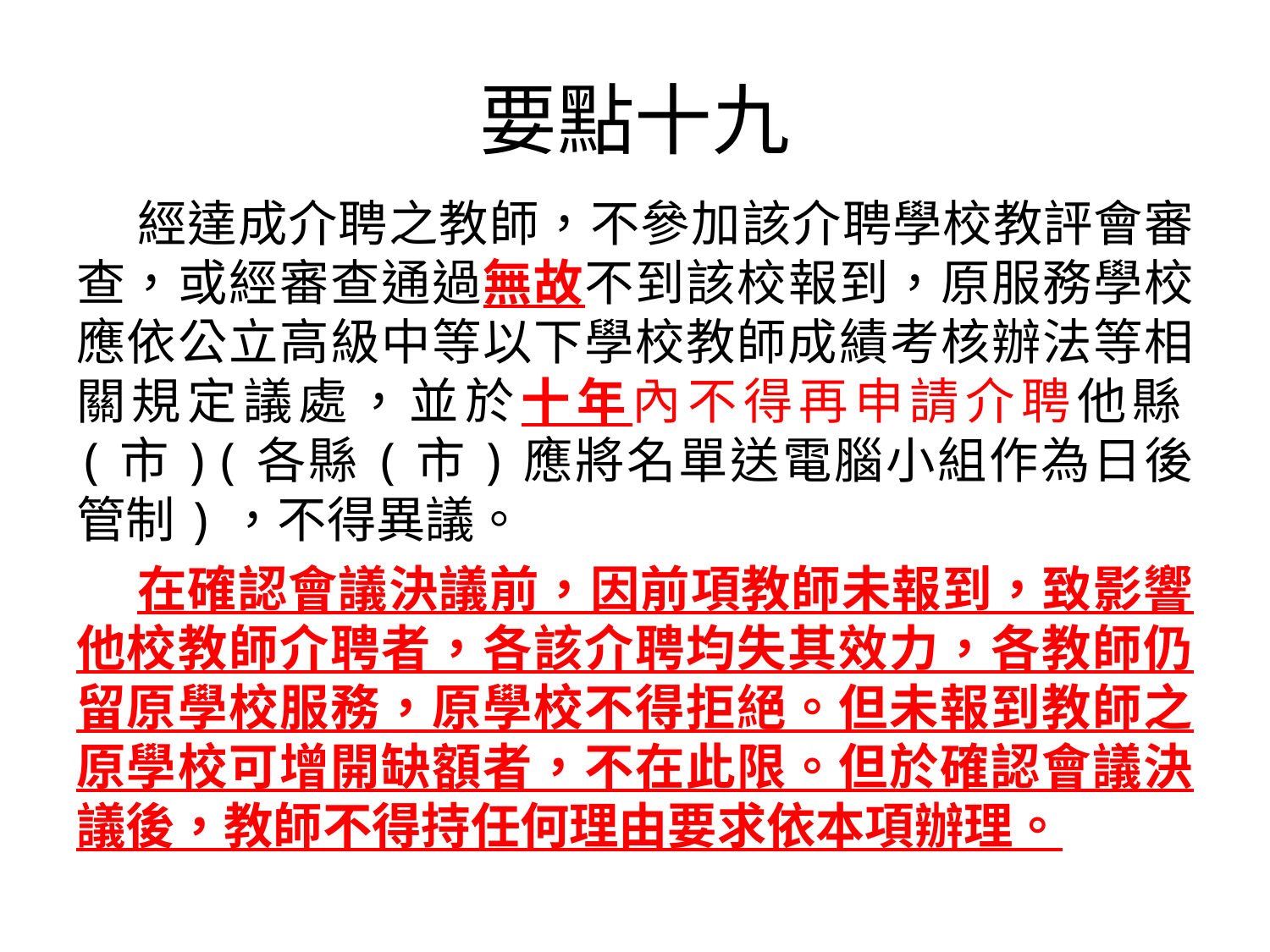

# 要點十九
    經達成介聘之教師，不參加該介聘學校教評會審查，或經審查通過無故不到該校報到，原服務學校應依公立高級中等以下學校教師成績考核辦法等相關規定議處，並於十年內不得再申請介聘他縣(市)(各縣(市)應將名單送電腦小組作為日後管制)，不得異議。
    在確認會議決議前，因前項教師未報到，致影響他校教師介聘者，各該介聘均失其效力，各教師仍留原學校服務，原學校不得拒絕。但未報到教師之原學校可增開缺額者，不在此限。但於確認會議決議後，教師不得持任何理由要求依本項辦理。